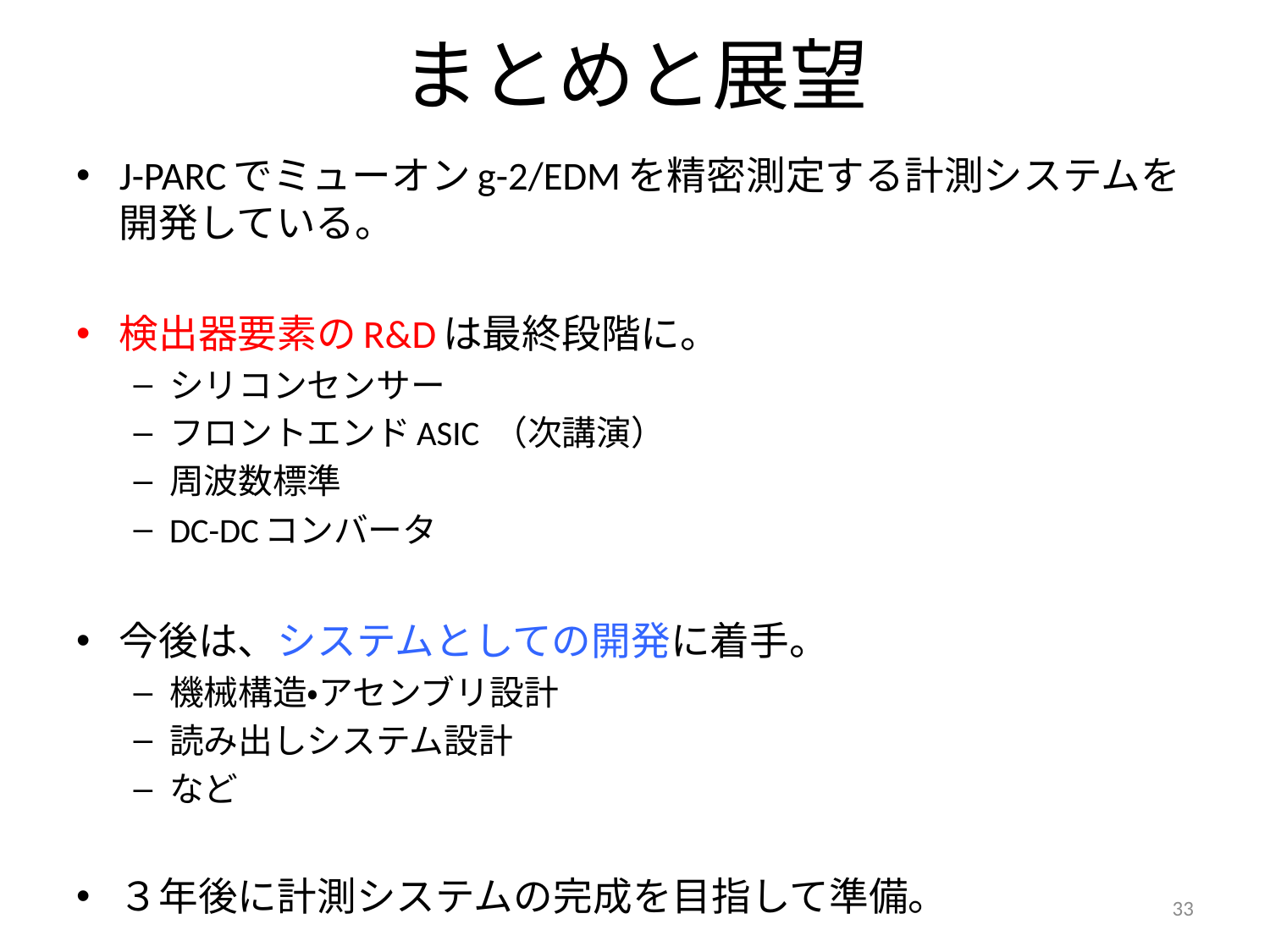

# まとめと展望
J-PARCでミューオンg-2/EDMを精密測定する計測システムを開発している。

検出器要素のR&Dは最終段階に。
シリコンセンサー
フロントエンドASIC （次講演）
周波数標準
DC-DCコンバータ

今後は、システムとしての開発に着手。
機械構造・アセンブリ設計
読み出しシステム設計
など

３年後に計測システムの完成を目指して準備。
33